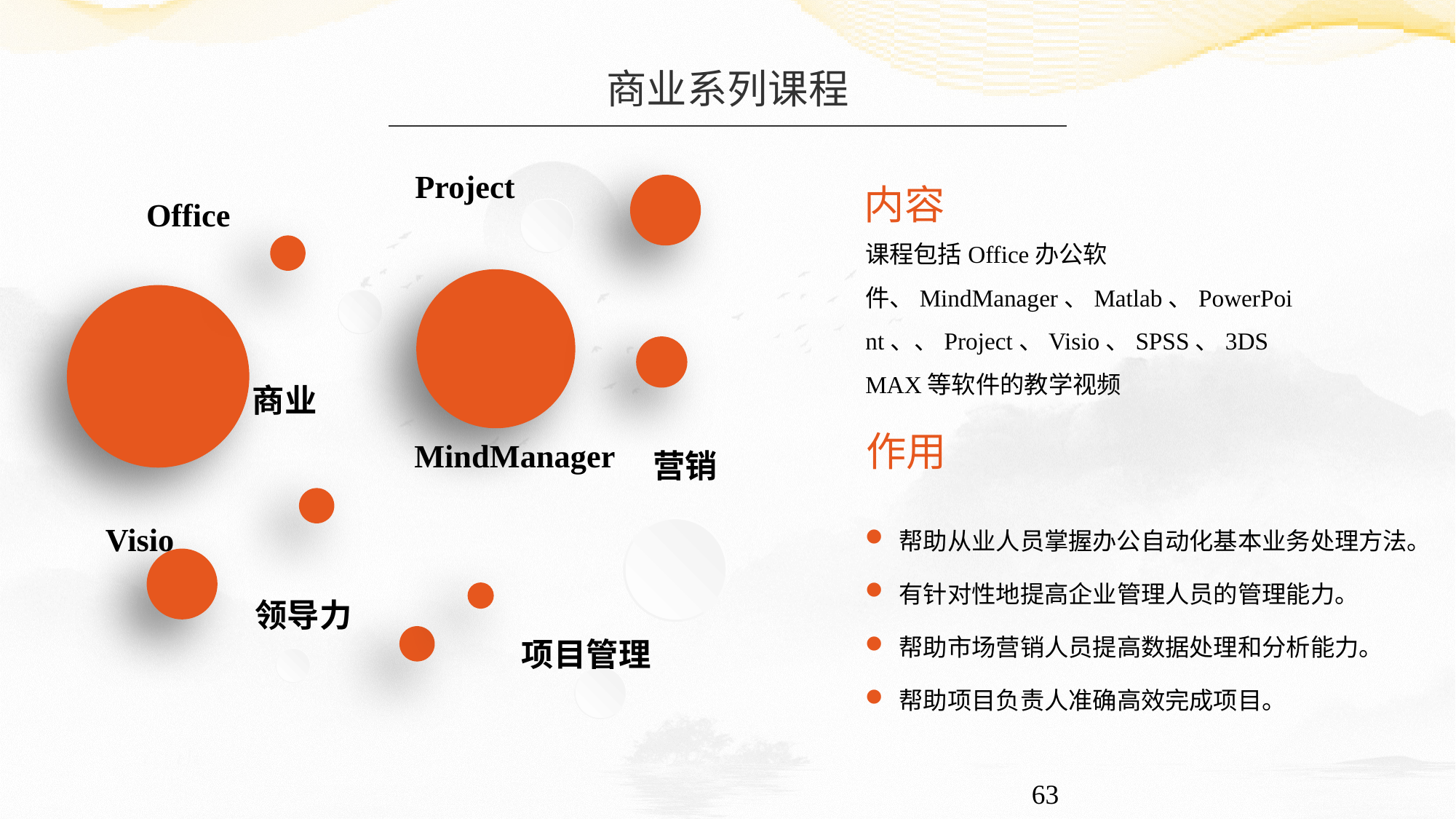

商业系列课程
Project
内容

Office

课程包括Office办公软件、MindManager、Matlab、PowerPoint、、Project、Visio、SPSS、3DS MAX等软件的教学视频

商业
作用
MindManager
营销

帮助从业人员掌握办公自动化基本业务处理方法。
有针对性地提高企业管理人员的管理能力。
帮助市场营销人员提高数据处理和分析能力。
帮助项目负责人准确高效完成项目。
Visio

领导力
项目管理

63